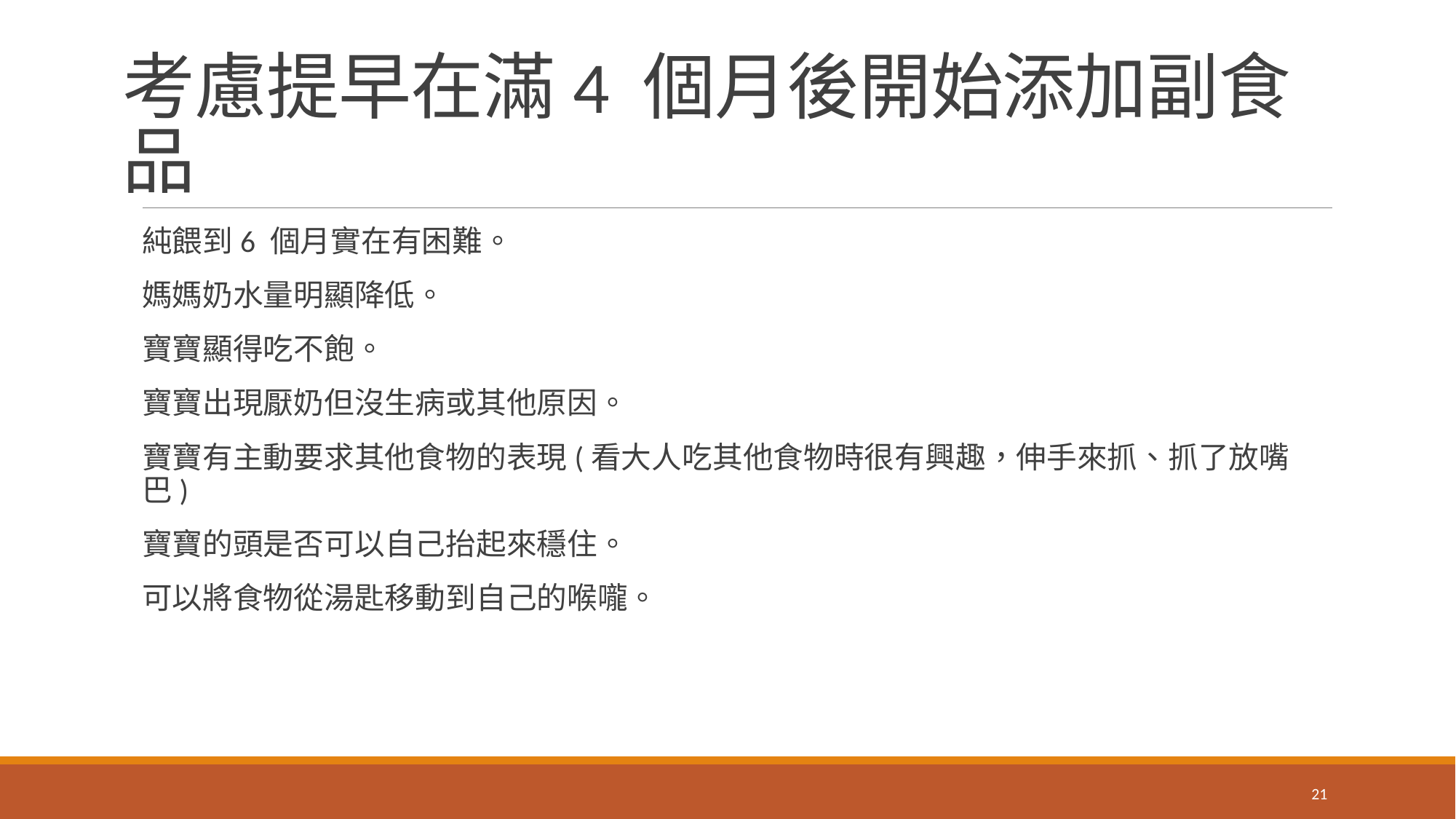

# 考慮提早在滿4 個月後開始添加副食品
純餵到6 個月實在有困難。
媽媽奶水量明顯降低。
寶寶顯得吃不飽。
寶寶出現厭奶但沒生病或其他原因。
寶寶有主動要求其他食物的表現(看大人吃其他食物時很有興趣，伸手來抓、抓了放嘴巴)
寶寶的頭是否可以自己抬起來穩住。
可以將食物從湯匙移動到自己的喉嚨。
21